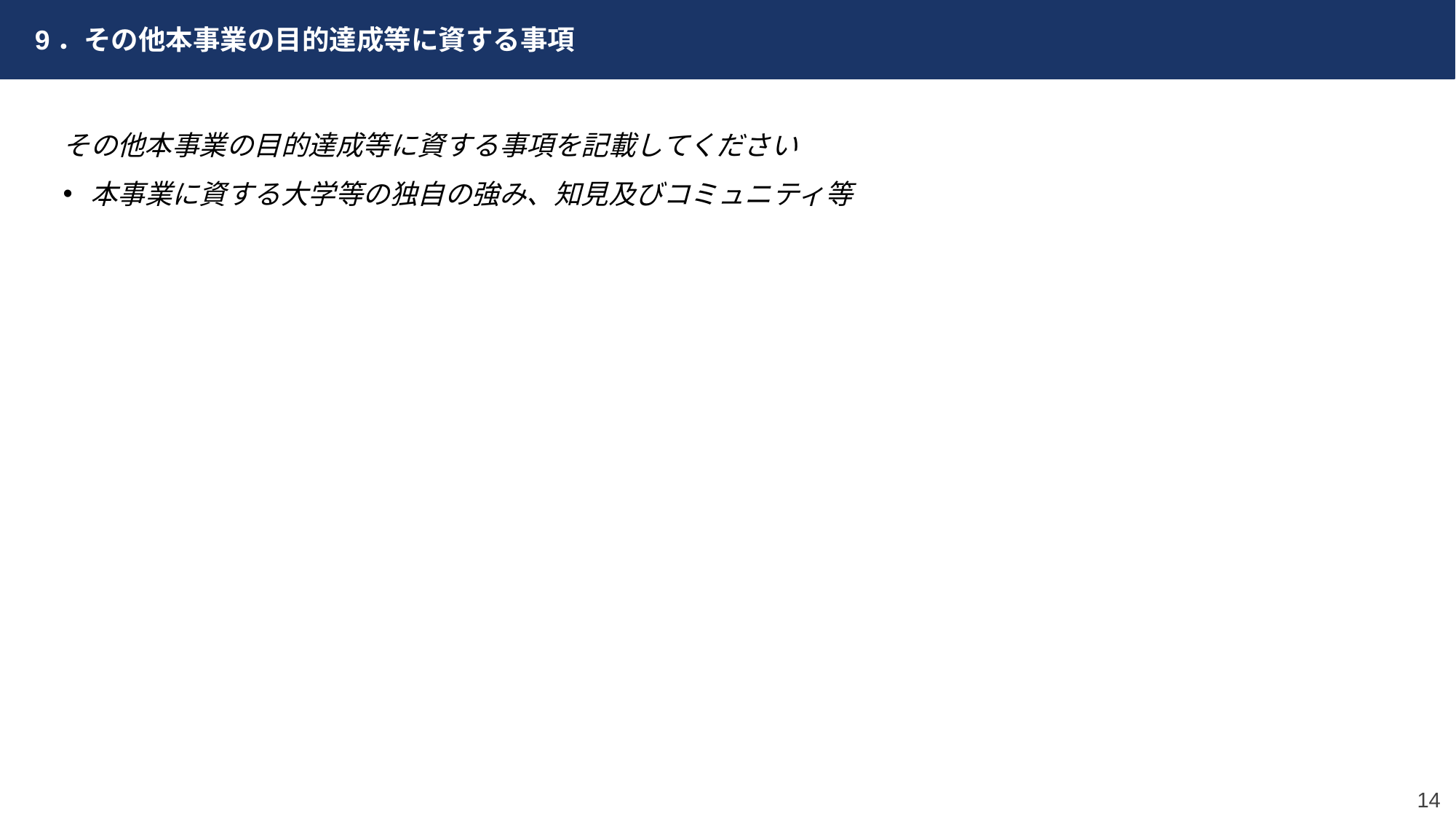

9．その他本事業の目的達成等に資する事項
その他本事業の目的達成等に資する事項を記載してください
本事業に資する大学等の独自の強み、知見及びコミュニティ等